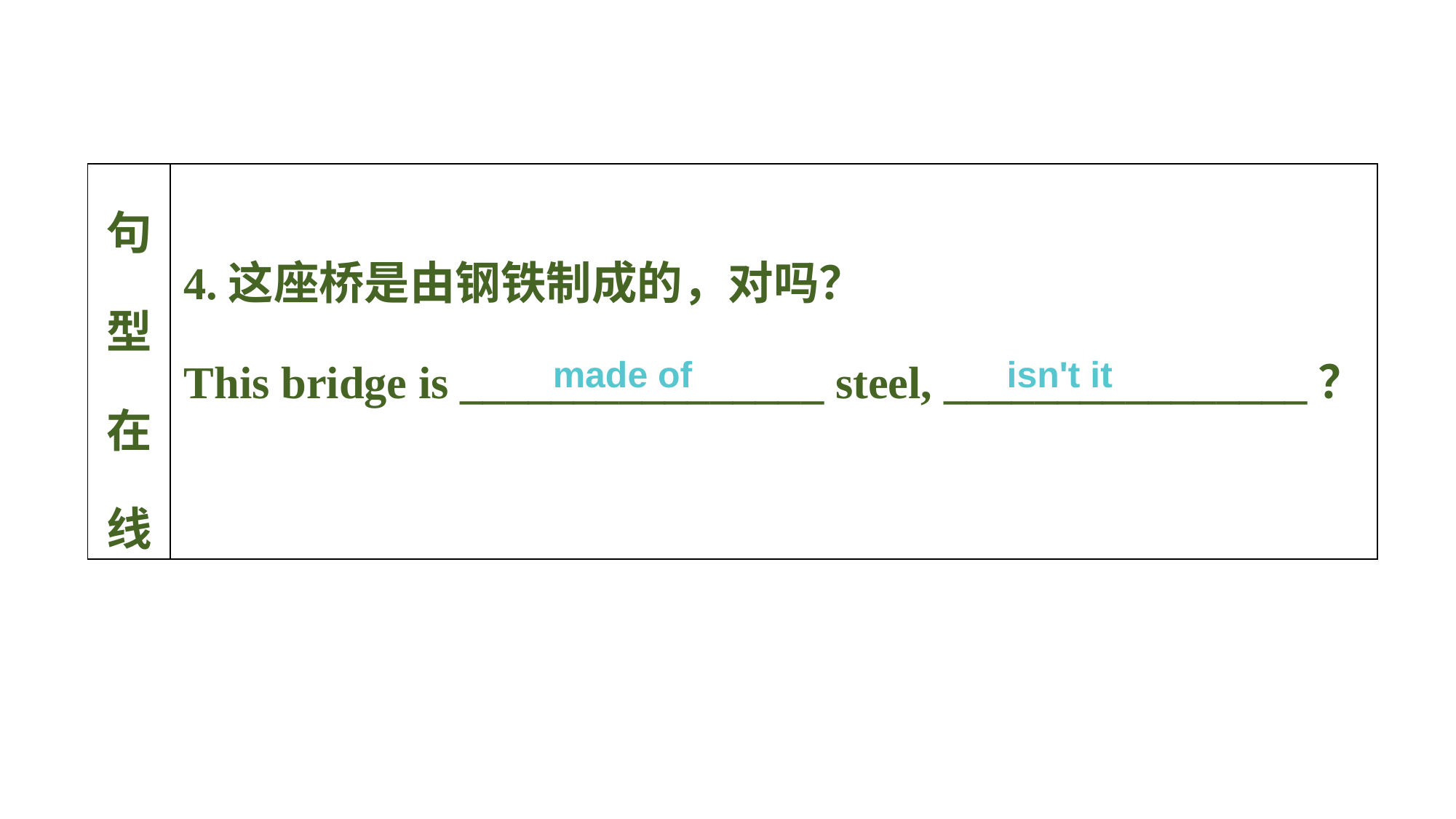

| 句型在线 | 4.这座桥是由钢铁制成的，对吗？ This bridge is \_\_\_\_\_\_\_\_\_\_\_\_\_\_\_\_ steel, \_\_\_\_\_\_\_\_\_\_\_\_\_\_\_\_？ |
| --- | --- |
made of                               isn't it